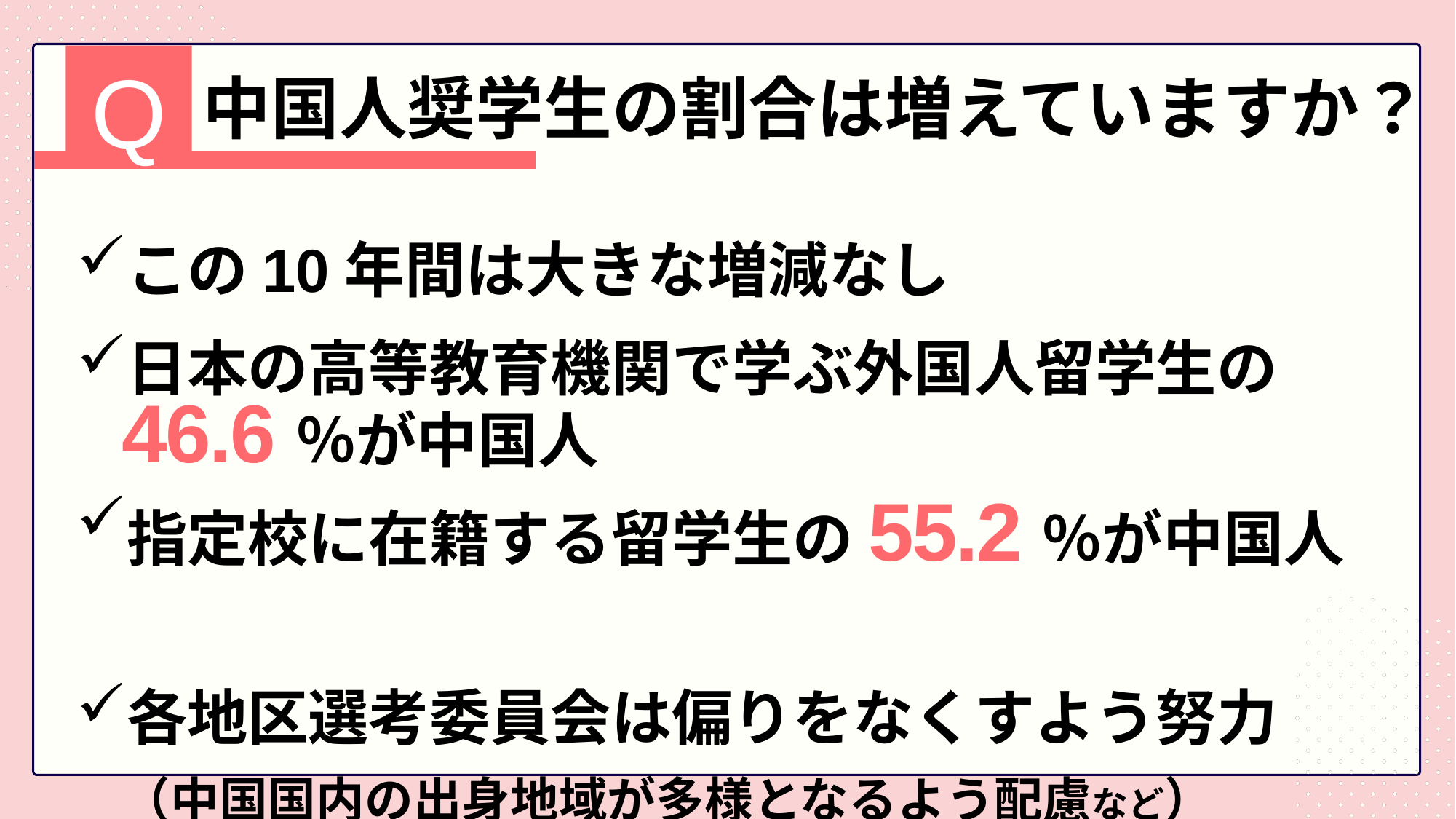

Q
中国人奨学生の割合は増えていますか？
この10年間は大きな増減なし
日本の高等教育機関で学ぶ外国人留学生の46.6％が中国人
指定校に在籍する留学生の55.2％が中国人
各地区選考委員会は偏りをなくすよう努力
（中国国内の出身地域が多様となるよう配慮など）